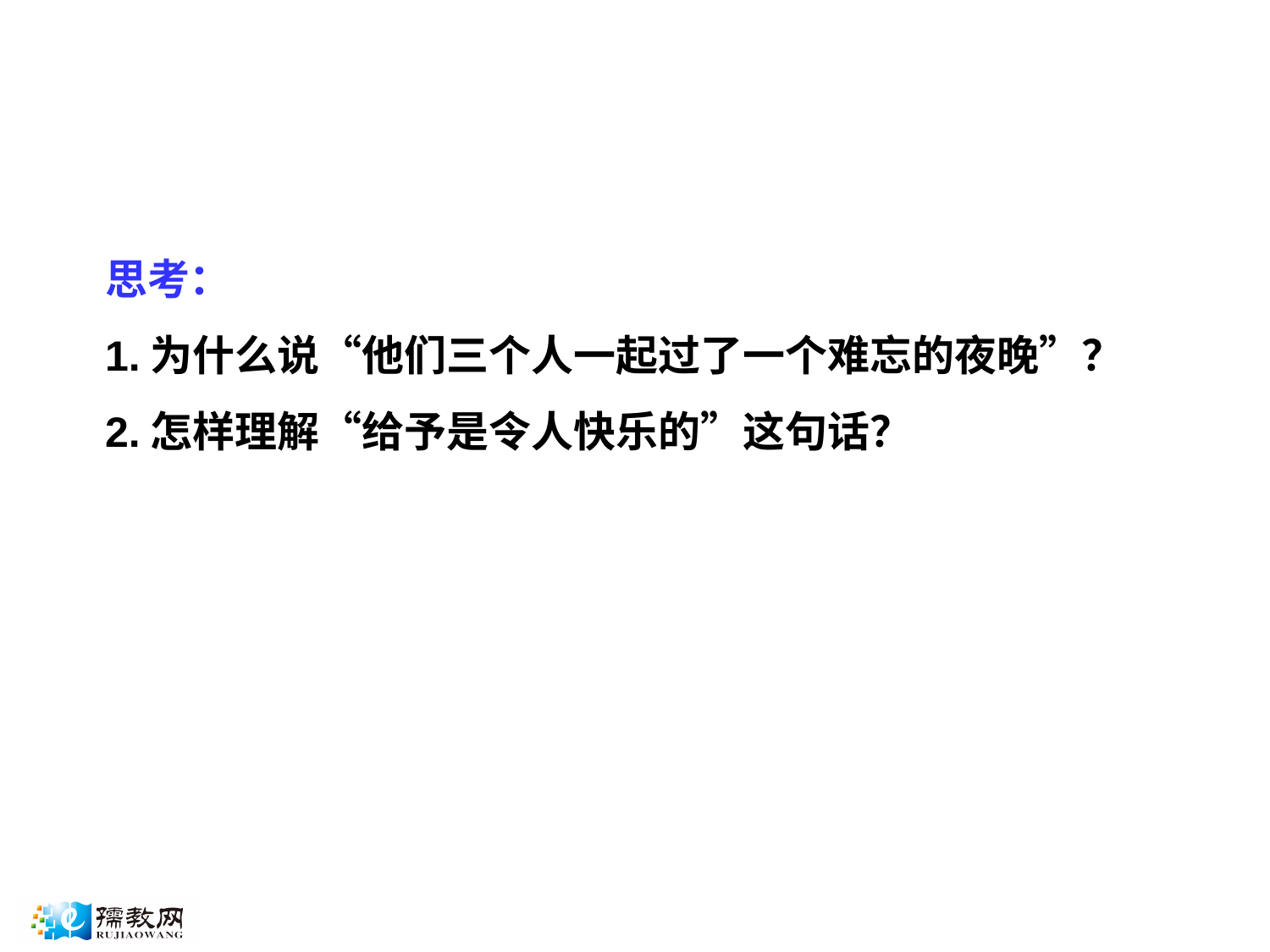

思考：
1.为什么说“他们三个人一起过了一个难忘的夜晚”？
2.怎样理解“给予是令人快乐的”这句话？